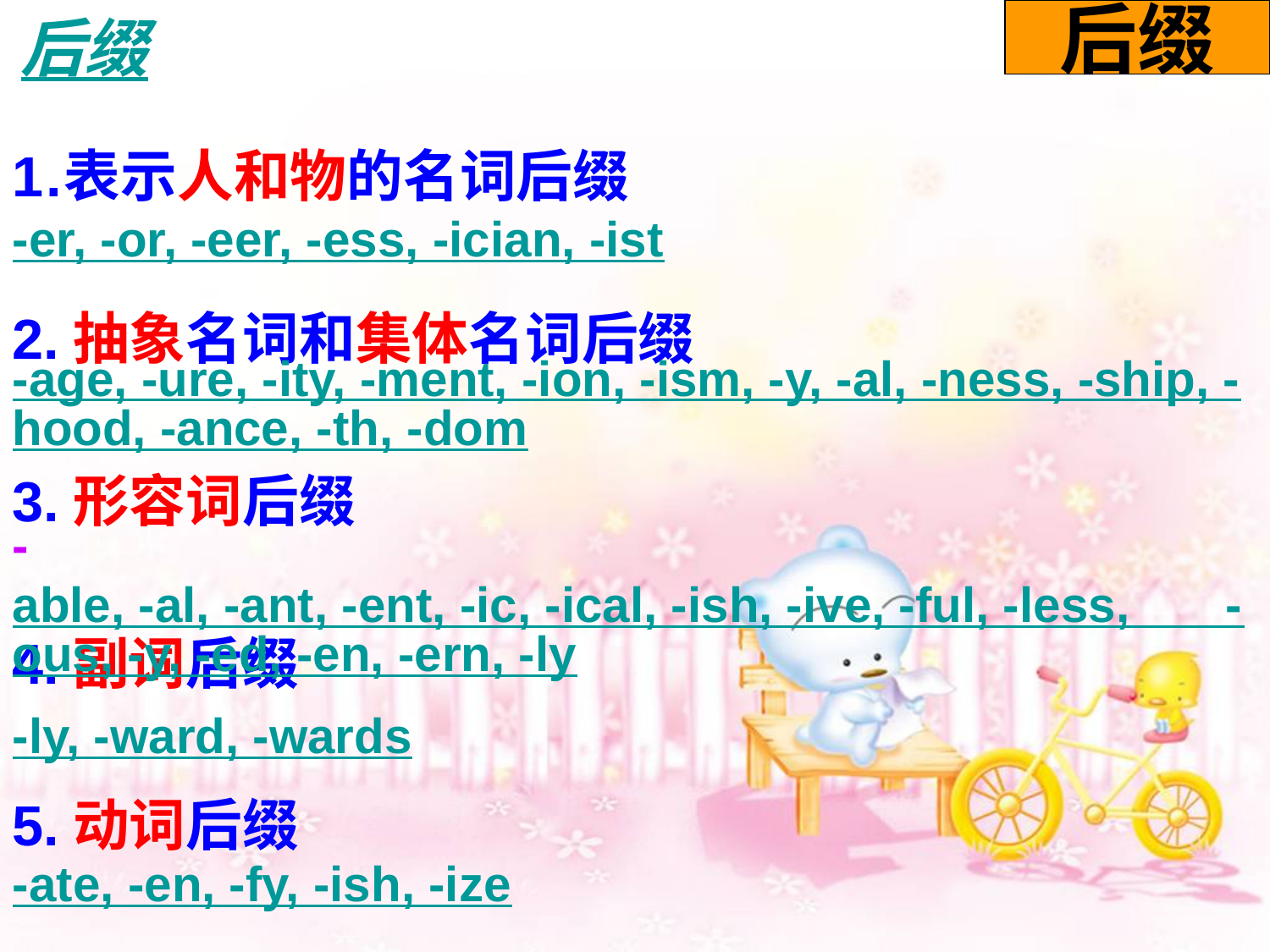

后缀
后缀
表示人和物的名词后缀

2.抽象名词和集体名词后缀

3.形容词后缀

4.副词后缀

5.动词后缀

-er, -or, -eer, -ess, -ician, -ist
-age, -ure, -ity, -ment, -ion, -ism, -y, -al, -ness, -ship, -hood, -ance, -th, -dom
-able, -al, -ant, -ent, -ic, -ical, -ish, -ive, -ful, -less,       -ous, -y, -ed, -en, -ern, -ly
-ly, -ward, -wards
-ate, -en, -fy, -ish, -ize